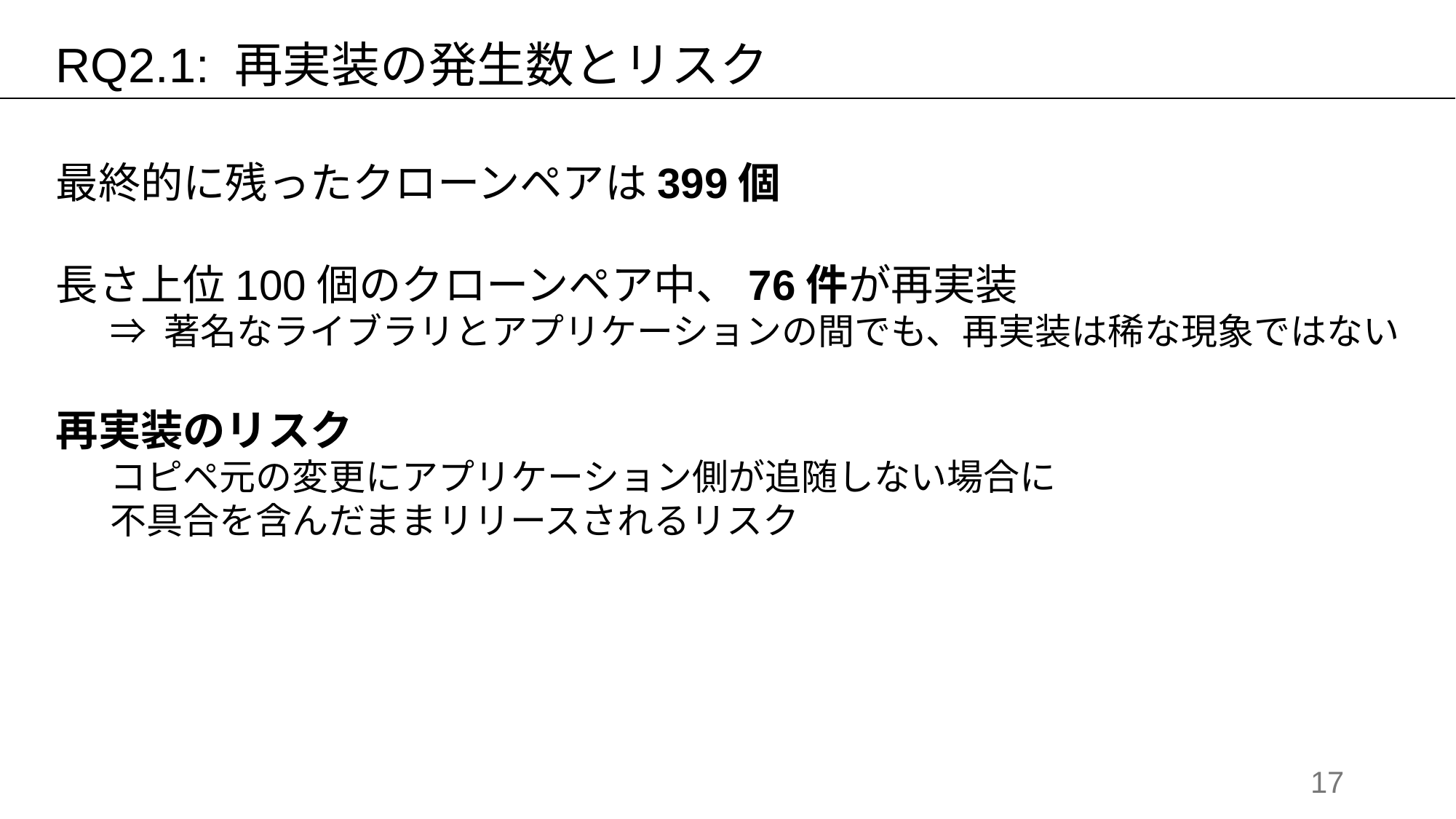

RQ2.1: 再実装の発生数とリスク
最終的に残ったクローンペアは399個

長さ上位100個のクローンペア中、76件が再実装
⇒ 著名なライブラリとアプリケーションの間でも、再実装は稀な現象ではない

再実装のリスク
コピペ元の変更にアプリケーション側が追随しない場合に
不具合を含んだままリリースされるリスク
17